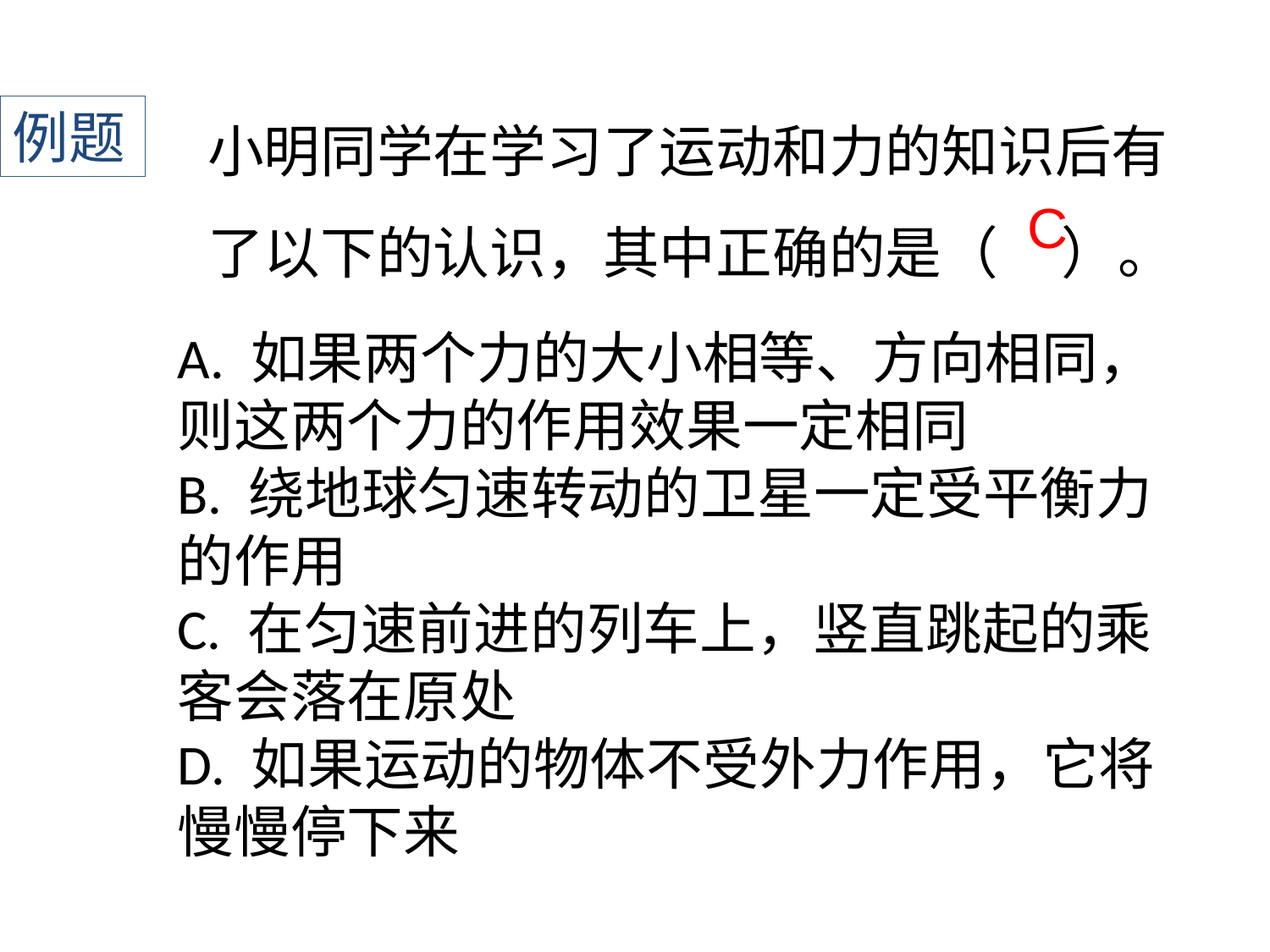

小明同学在学习了运动和力的知识后有了以下的认识，其中正确的是（     ）。
例题
C
A. 如果两个力的大小相等、方向相同，则这两个力的作用效果一定相同
B. 绕地球匀速转动的卫星一定受平衡力的作用
C. 在匀速前进的列车上，竖直跳起的乘客会落在原处
D. 如果运动的物体不受外力作用，它将慢慢停下来